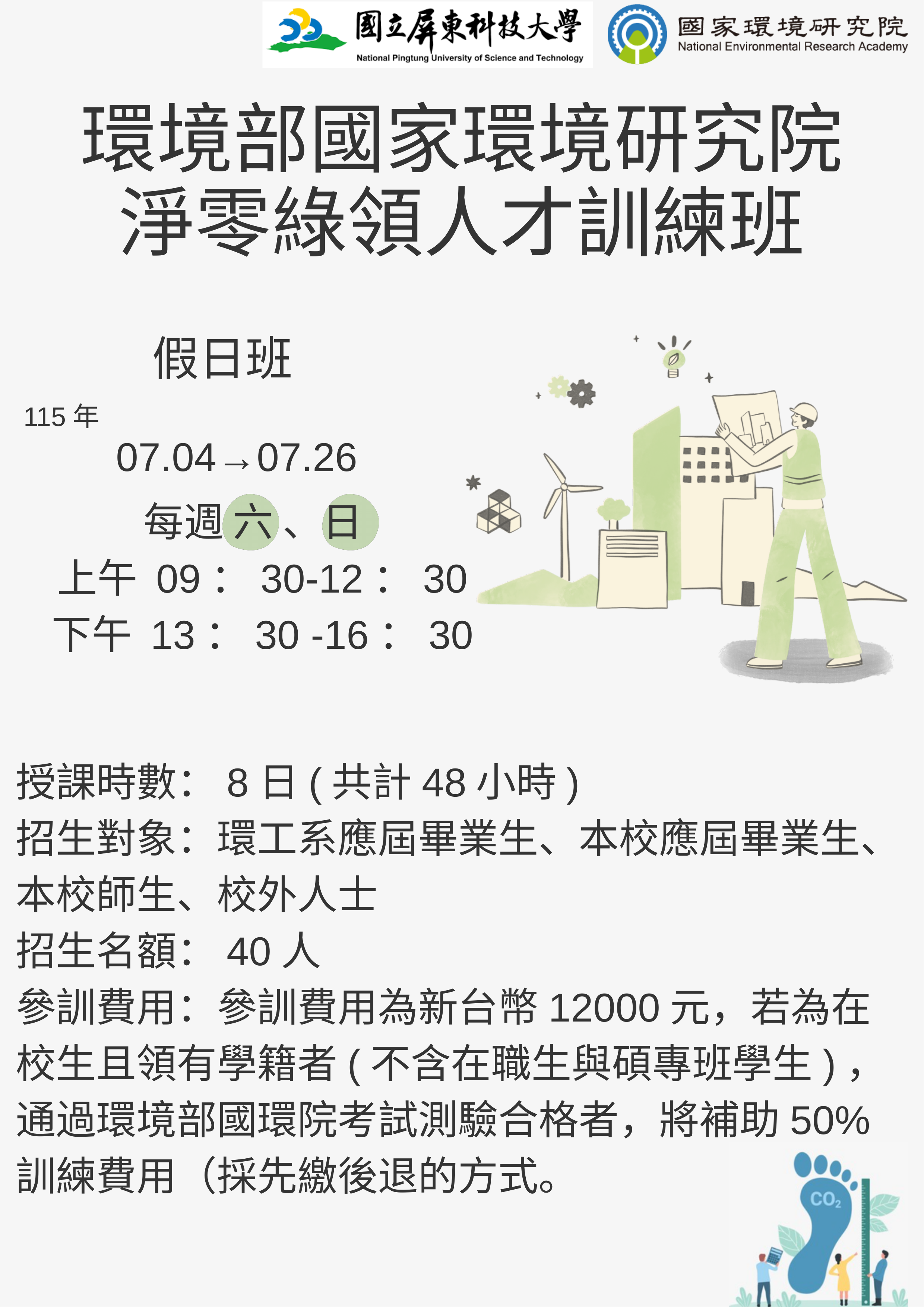

環境部國家環境研究院淨零綠領人才訓練班
假日班

115年
07.04→07.26
每週 六 、日
上午 09：30-12：30
下午 13：30 -16：30

授課時數：8日(共計48小時)
招生對象：環工系應屆畢業生、本校應屆畢業生、本校師生、校外人士
招生名額：40人
參訓費用：參訓費用為新台幣12000元，若為在校生且領有學籍者(不含在職生與碩專班學生)，通過環境部國環院考試測驗合格者，將補助50%訓練費用（採先繳後退的方式。